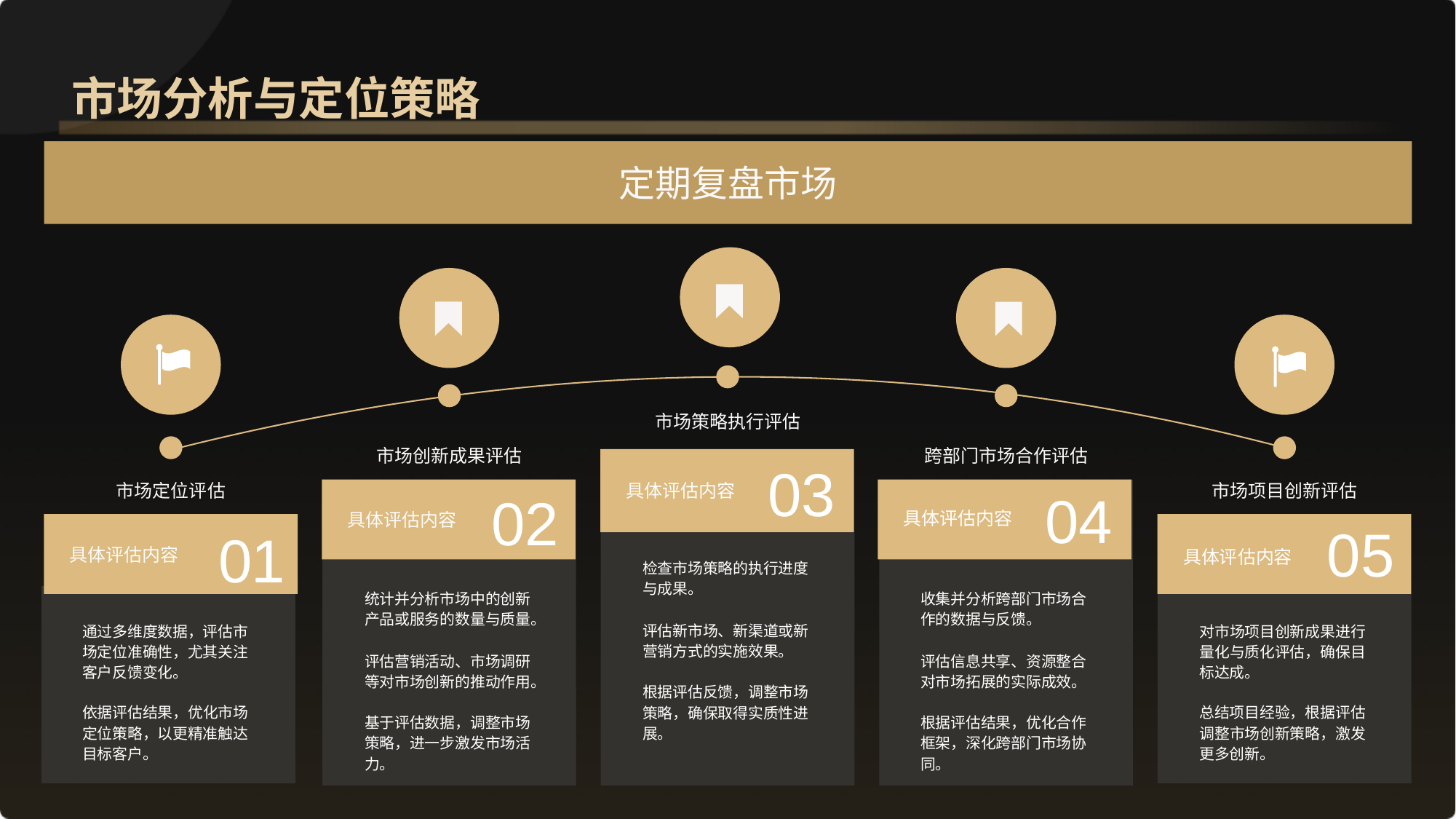

市场分析与定位策略

定期复盘市场

市场策略执行评估

市场创新成果评估
跨部门市场合作评估

03
具体评估内容
04

市场定位评估

市场项目创新评估
02
具体评估内容
具体评估内容
05

01

具体评估内容
具体评估内容
检查市场策略的执行进度与成果。

统计并分析市场中的创新产品或服务的数量与质量。
收集并分析跨部门市场合作的数据与反馈。
评估新市场、新渠道或新营销方式的实施效果。
通过多维度数据，评估市场定位准确性，尤其关注客户反馈变化。
对市场项目创新成果进行量化与质化评估，确保目标达成。
评估营销活动、市场调研等对市场创新的推动作用。
评估信息共享、资源整合对市场拓展的实际成效。
根据评估反馈，调整市场策略，确保取得实质性进展。
依据评估结果，优化市场定位策略，以更精准触达目标客户。
总结项目经验，根据评估调整市场创新策略，激发更多创新。
基于评估数据，调整市场策略，进一步激发市场活力。
根据评估结果，优化合作框架，深化跨部门市场协同。